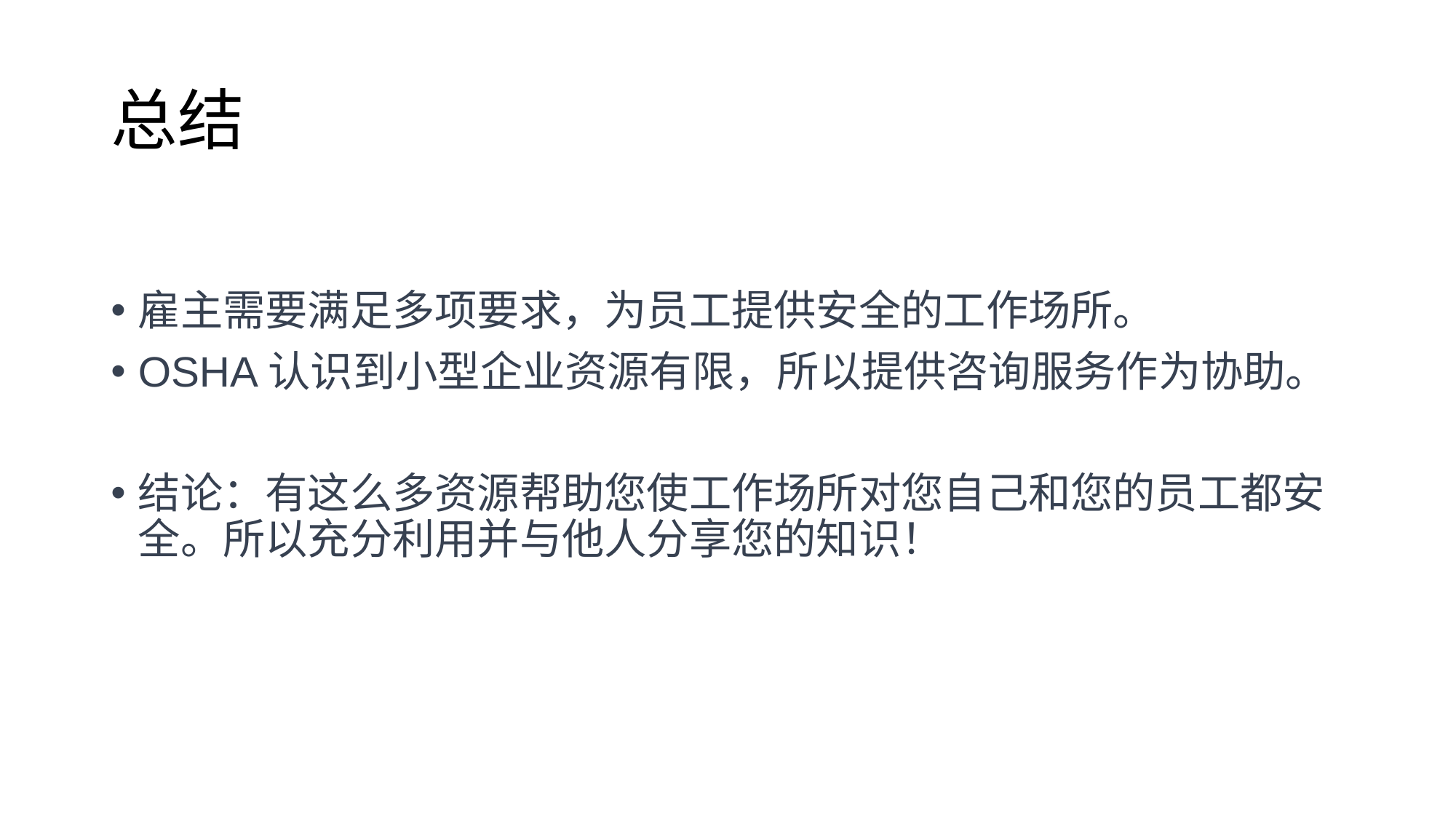

# 总结

雇主需要满足多项要求，为员工提供安全的工作场所。
OSHA认识到小型企业资源有限，所以提供咨询服务作为协助。

结论：有这么多资源帮助您使工作场所对您自己和您的员工都安全。所以充分利用并与他人分享您的知识！